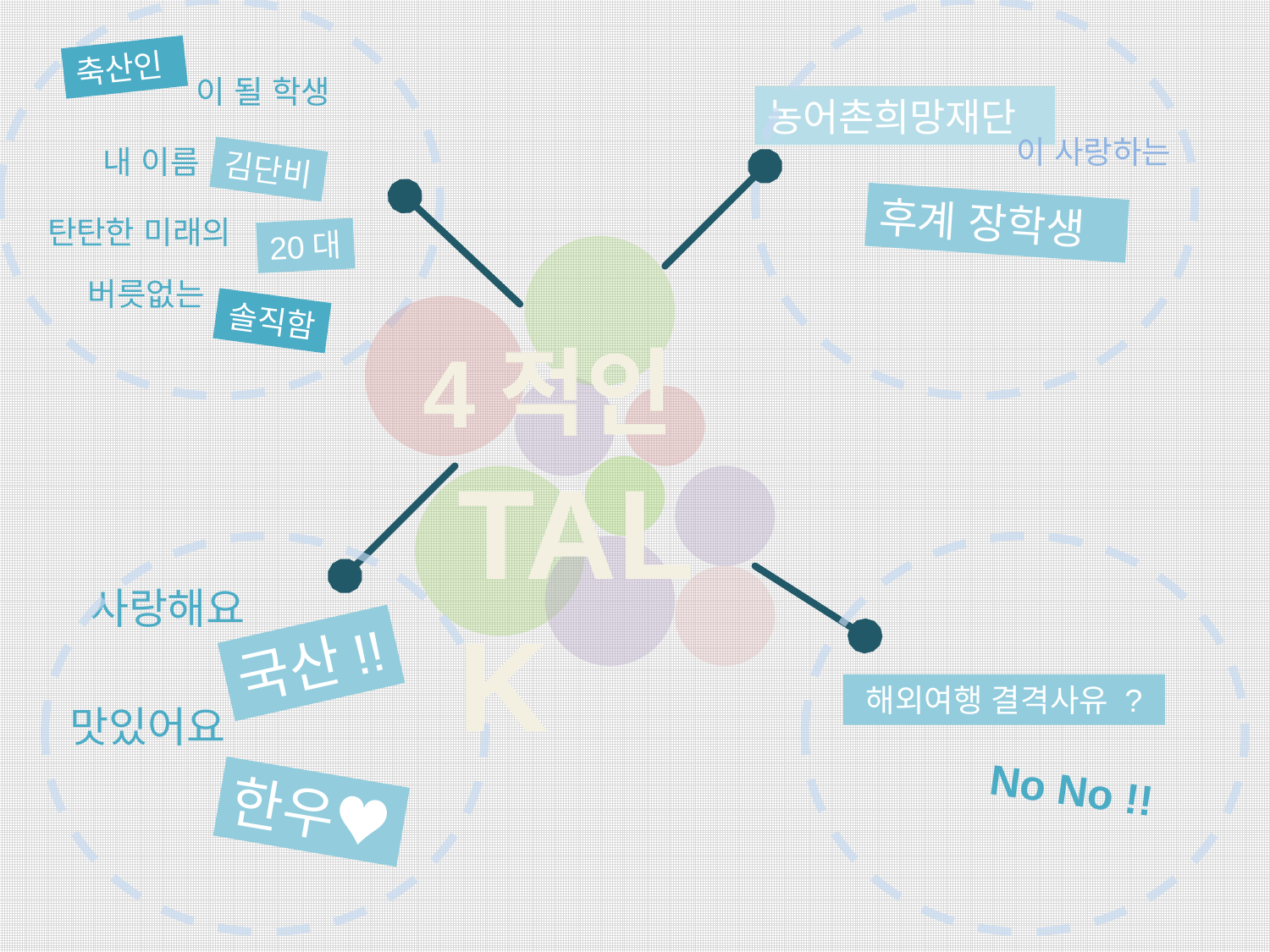

축산인
이 될 학생
농어촌희망재단
이 사랑하는
내 이름
김단비
후계 장학생
탄탄한 미래의
20대

버릇없는
솔직함

4적인

TALK

사랑해요
국산!!
해외여행 결격사유 ?
맛있어요
No No !!
한우♥